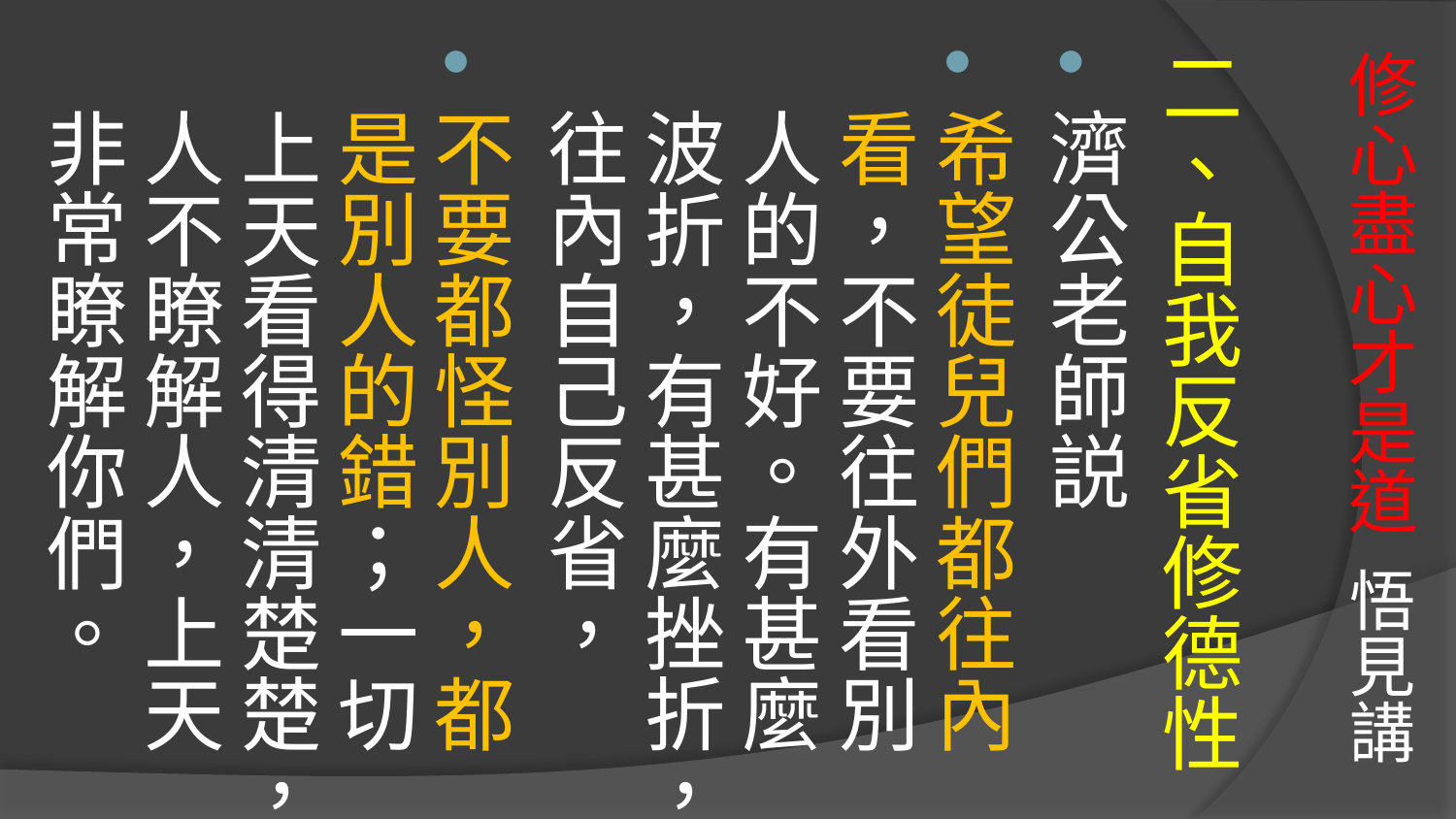

# 修心盡心才是道  悟見講
二、自我反省修德性
濟公老師説
希望徒兒們都往內看，不要往外看別人的不好。有甚麼波折，有甚麼挫折，往內自己反省，
不要都怪別人，都是別人的錯；一切上天看得清清楚楚，人不瞭解人，上天非常瞭解你們。